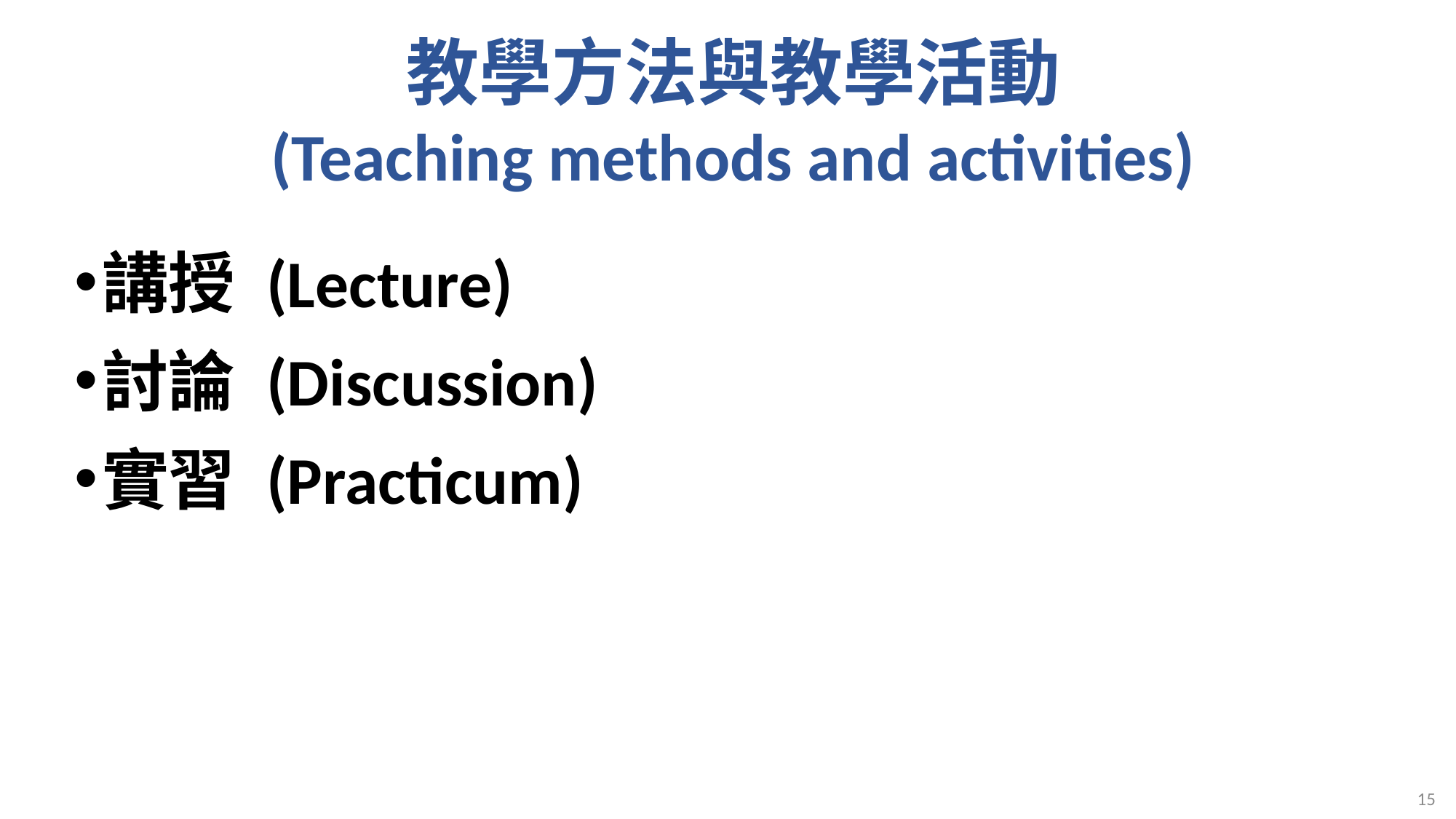

# 教學方法與教學活動 (Teaching methods and activities)
講授 (Lecture)
討論 (Discussion)
實習 (Practicum)

15